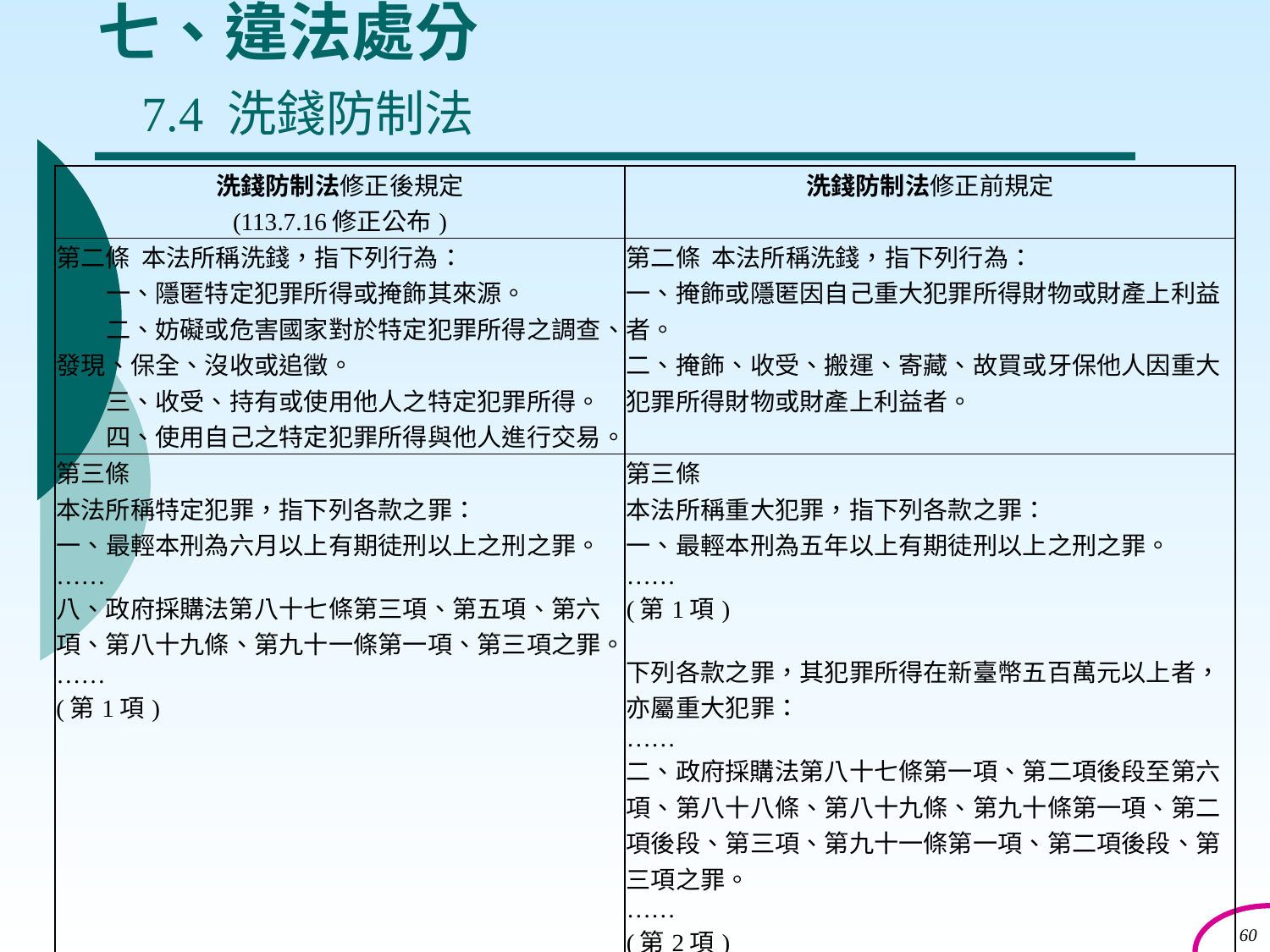

# 七、違法處分 7.4 洗錢防制法
| 洗錢防制法修正後規定 (113.7.16修正公布) | 洗錢防制法修正前規定 |
| --- | --- |
| 第二條 本法所稱洗錢，指下列行為： 　　一、隱匿特定犯罪所得或掩飾其來源。 　　二、妨礙或危害國家對於特定犯罪所得之調查、發現、保全、沒收或追徵。 　　三、收受、持有或使用他人之特定犯罪所得。 　　四、使用自己之特定犯罪所得與他人進行交易。 | 第二條 本法所稱洗錢，指下列行為： 一、掩飾或隱匿因自己重大犯罪所得財物或財產上利益者。 二、掩飾、收受、搬運、寄藏、故買或牙保他人因重大犯罪所得財物或財產上利益者。 |
| 第三條 本法所稱特定犯罪，指下列各款之罪： 一、最輕本刑為六月以上有期徒刑以上之刑之罪。 …… 八、政府採購法第八十七條第三項、第五項、第六項、第八十九條、第九十一條第一項、第三項之罪。 …… (第1項) | 第三條 本法所稱重大犯罪，指下列各款之罪： 一、最輕本刑為五年以上有期徒刑以上之刑之罪。 …… (第1項)   下列各款之罪，其犯罪所得在新臺幣五百萬元以上者，亦屬重大犯罪： …… 二、政府採購法第八十七條第一項、第二項後段至第六項、第八十八條、第八十九條、第九十條第一項、第二項後段、第三項、第九十一條第一項、第二項後段、第三項之罪。 …… (第2項) |
60